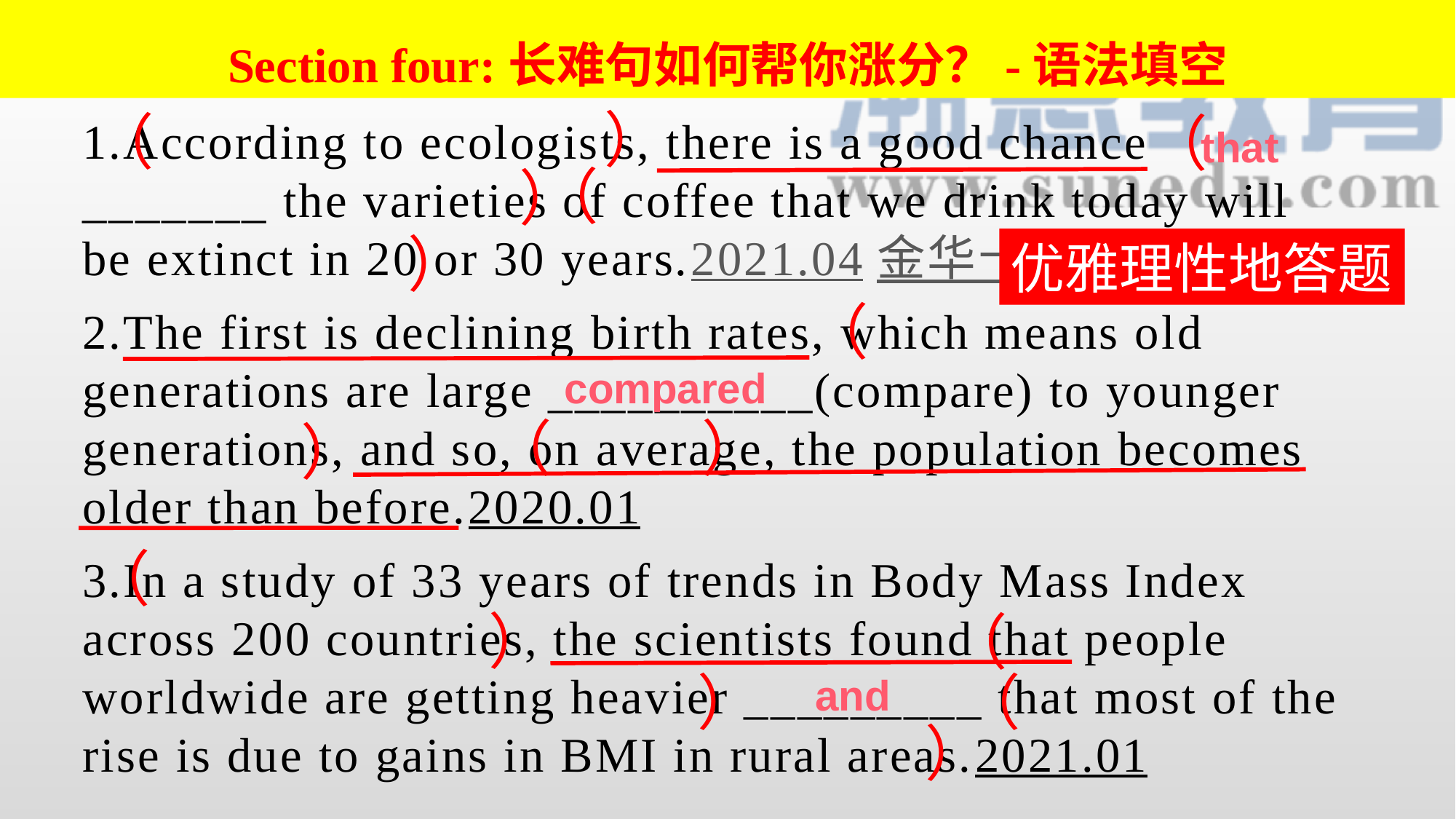

Section four:长难句如何帮你涨分？-语法填空
）
（
（
1.According to ecologists, there is a good chance _______ the varieties of coffee that we drink today will be extinct in 20 or 30 years.2021.04金华十校
2.The first is declining birth rates, which means old generations are large __________(compare) to younger generations, and so, on average, the population becomes older than before.2020.01
3.In a study of 33 years of trends in Body Mass Index across 200 countries, the scientists found that people worldwide are getting heavier _________ that most of the rise is due to gains in BMI in rural areas.2021.01
that
（
）
）
优雅理性地答题
（
compared
（           ）
）
（
）
（
（
）
and
）